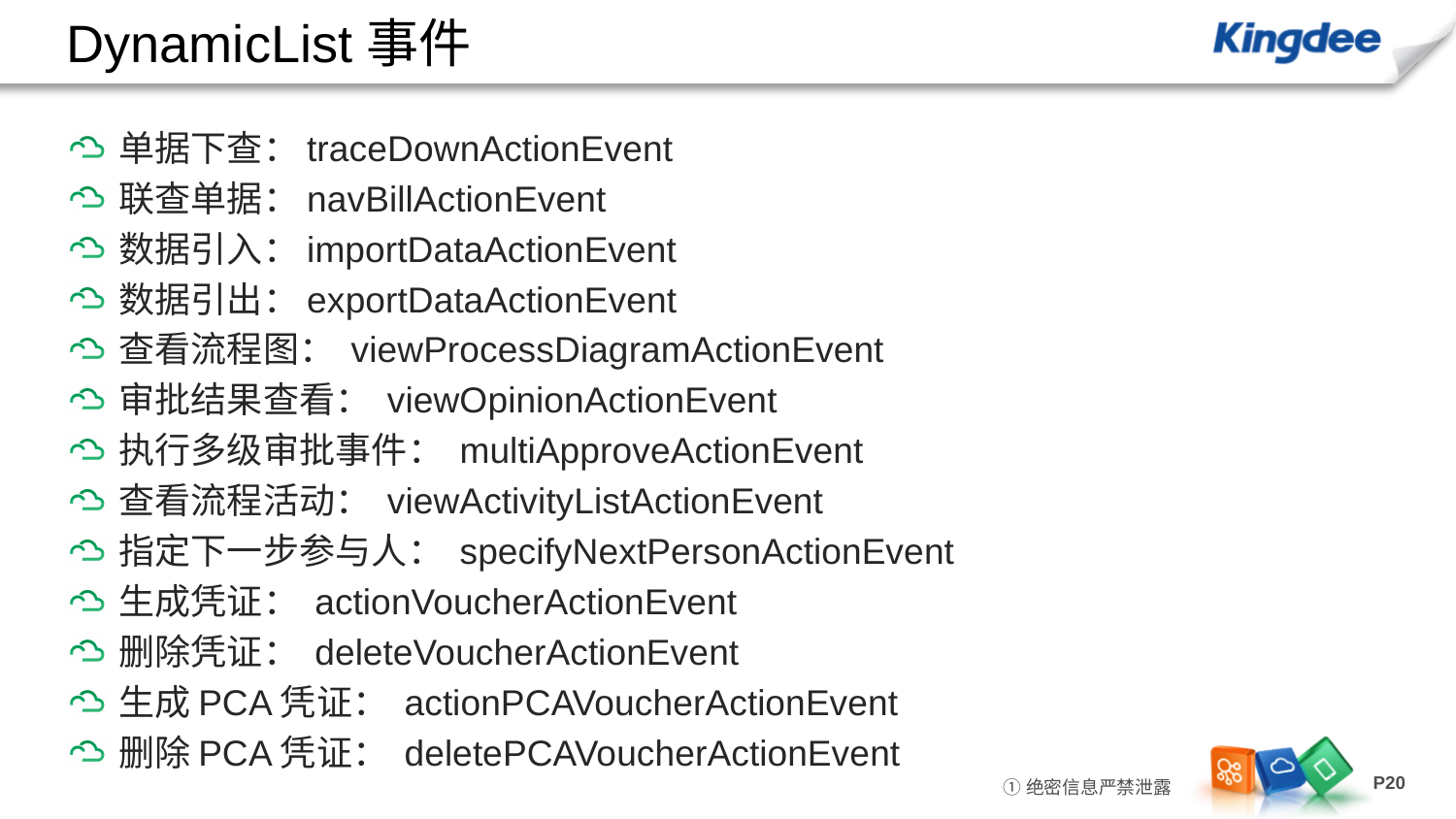

# DynamicList事件
单据下查：traceDownActionEvent
联查单据：navBillActionEvent
数据引入：importDataActionEvent
数据引出：exportDataActionEvent
查看流程图： viewProcessDiagramActionEvent
审批结果查看： viewOpinionActionEvent
执行多级审批事件： multiApproveActionEvent
查看流程活动： viewActivityListActionEvent
指定下一步参与人： specifyNextPersonActionEvent
生成凭证： actionVoucherActionEvent
删除凭证： deleteVoucherActionEvent
生成PCA凭证： actionPCAVoucherActionEvent
删除PCA凭证： deletePCAVoucherActionEvent